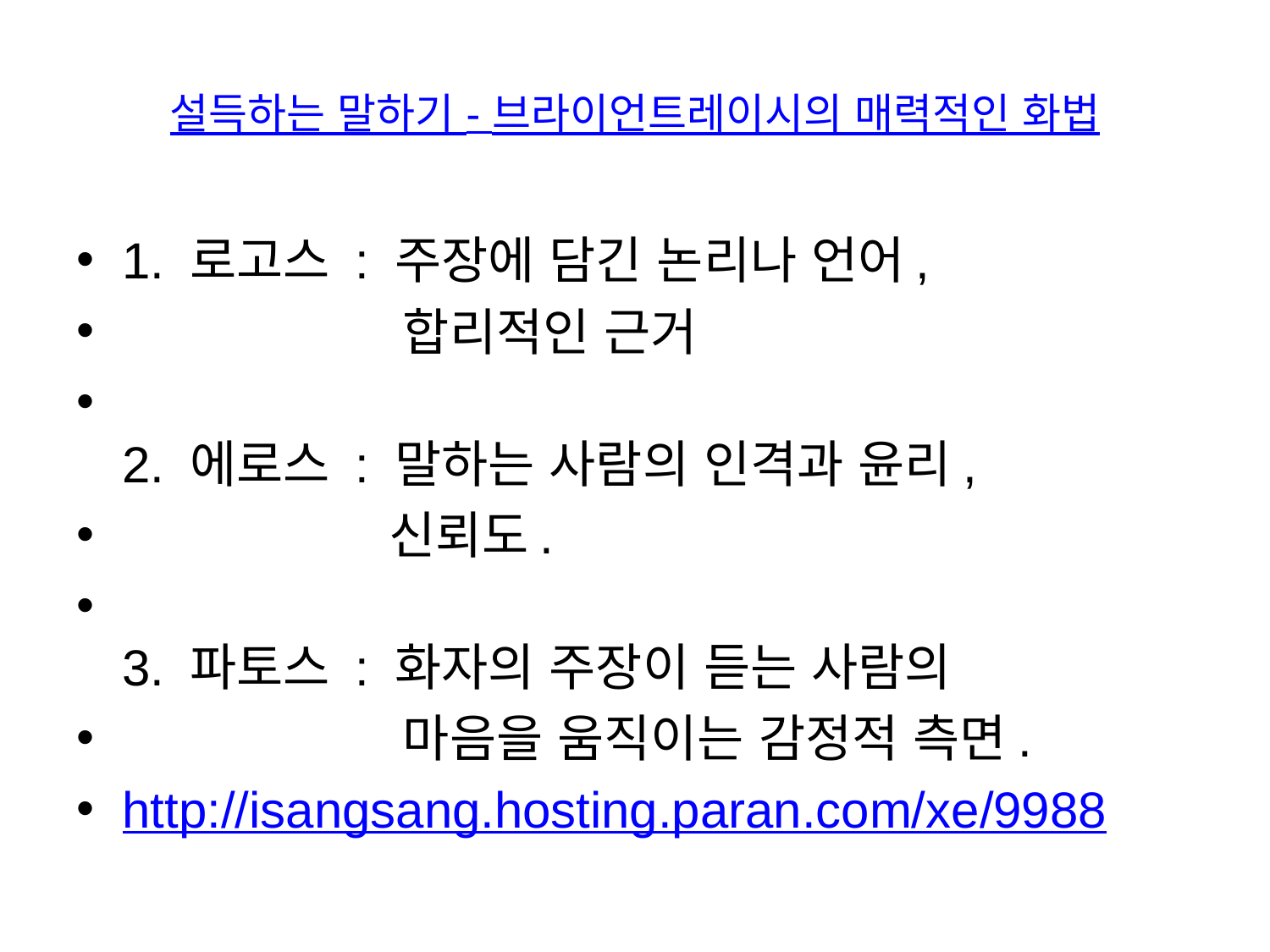

# 설득하는 말하기 - 브라이언트레이시의 매력적인 화법
1. 로고스 : 주장에 담긴 논리나 언어,
                   합리적인 근거
2. 에로스 : 말하는 사람의 인격과 윤리,
                  신뢰도.
3. 파토스 : 화자의 주장이 듣는 사람의
                   마음을 움직이는 감정적 측면.
http://isangsang.hosting.paran.com/xe/9988